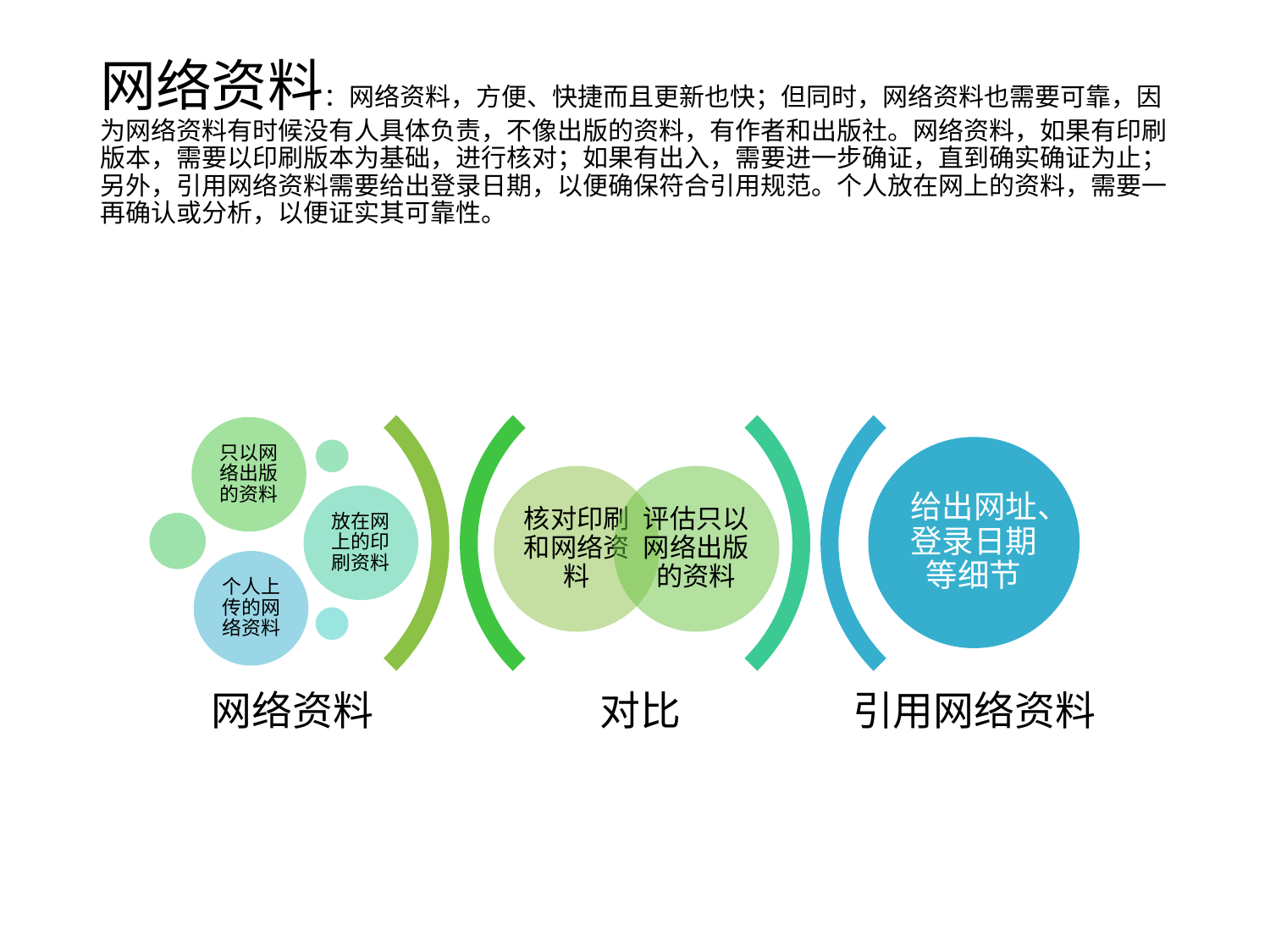

# 网络资料：网络资料，方便、快捷而且更新也快；但同时，网络资料也需要可靠，因为网络资料有时候没有人具体负责，不像出版的资料，有作者和出版社。网络资料，如果有印刷版本，需要以印刷版本为基础，进行核对；如果有出入，需要进一步确证，直到确实确证为止；另外，引用网络资料需要给出登录日期，以便确保符合引用规范。个人放在网上的资料，需要一再确认或分析，以便证实其可靠性。
对比
引用网络资料
核对印刷和网络资料
评估只以网络出版的资料
只以网络出版的资料
放在网上的印刷资料
个人上传的网络资料
给出网址、登录日期等细节
网络资料